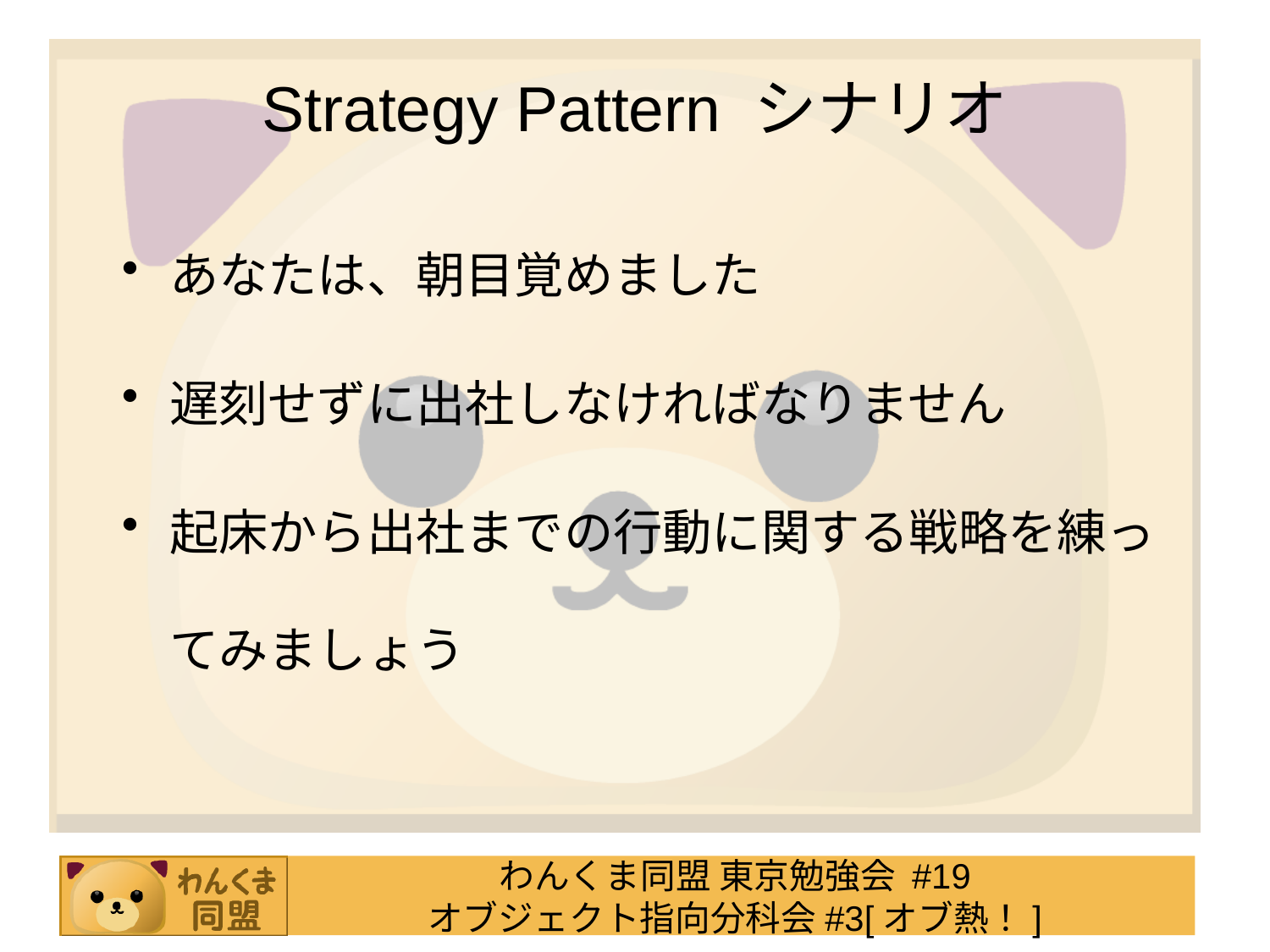

# Strategy Pattern シナリオ
あなたは、朝目覚めました
遅刻せずに出社しなければなりません
起床から出社までの行動に関する戦略を練ってみましょう